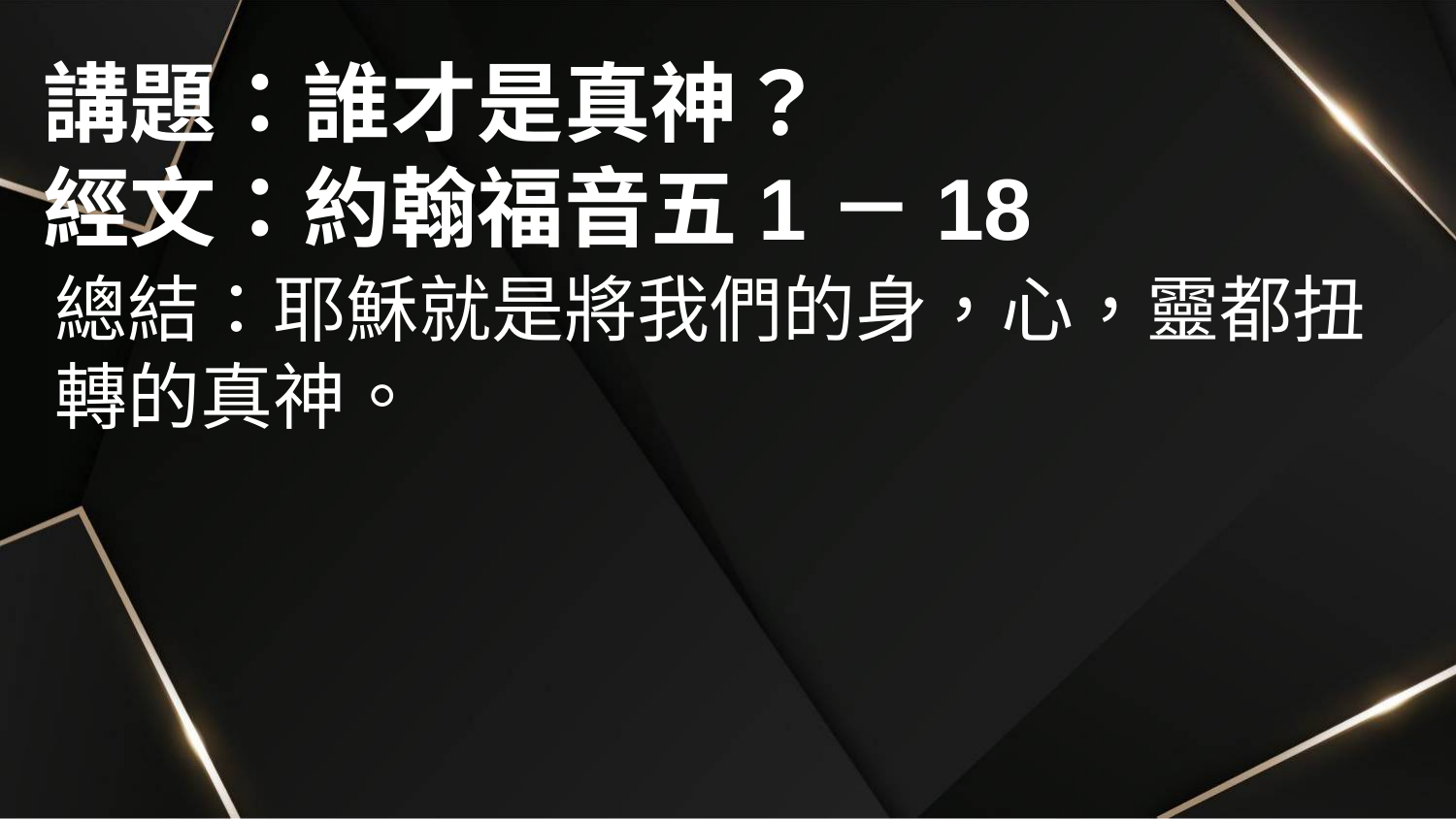

# 講題：誰才是真神？ 經文：約翰福音五1－18
總結：耶穌就是將我們的身，心，靈都扭轉的真神。